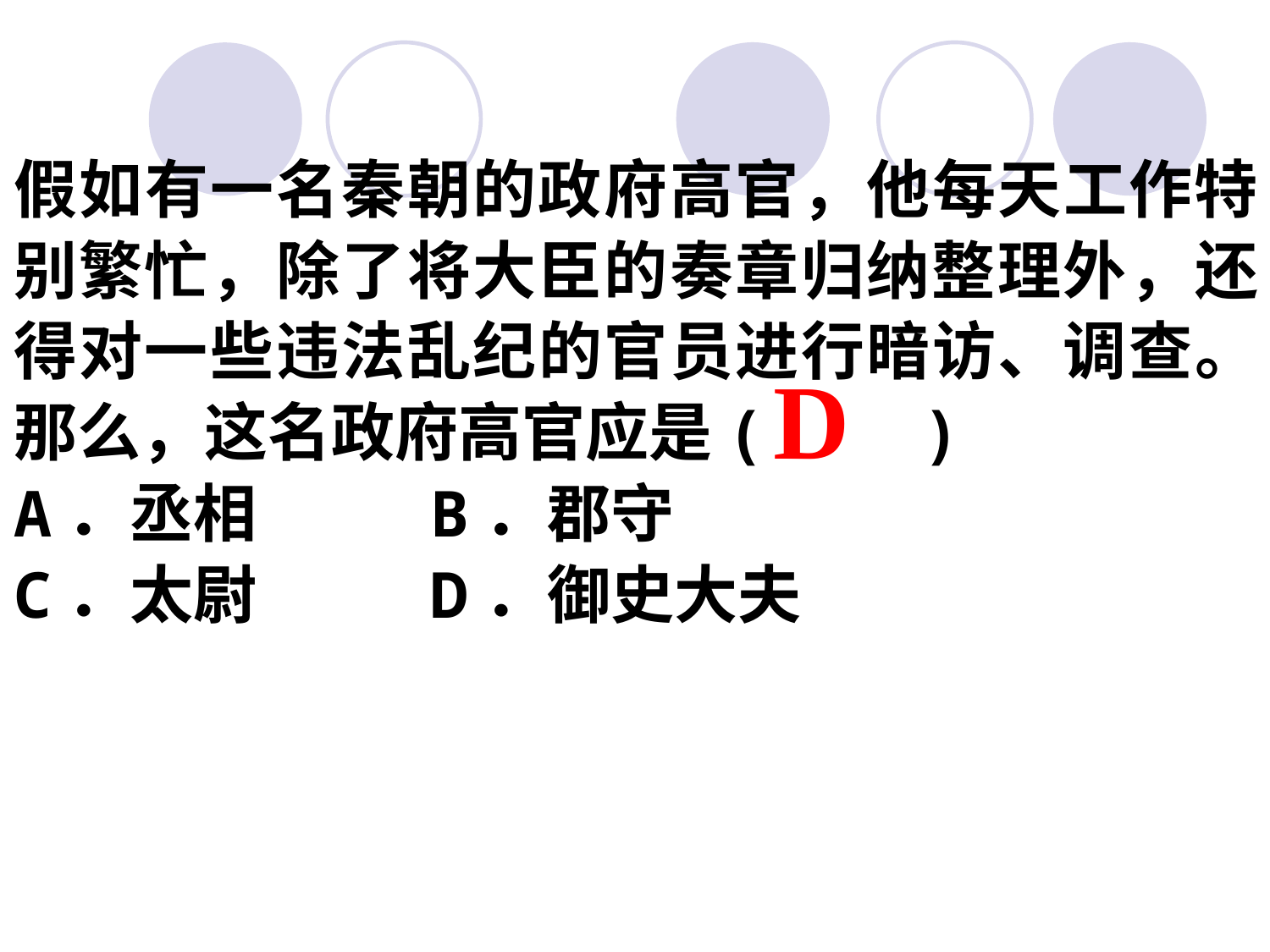

假如有一名秦朝的政府高官，他每天工作特别繁忙，除了将大臣的奏章归纳整理外，还得对一些违法乱纪的官员进行暗访、调查。那么，这名政府高官应是(　　)
A．丞相           B．郡守
C．太尉           D．御史大夫
D